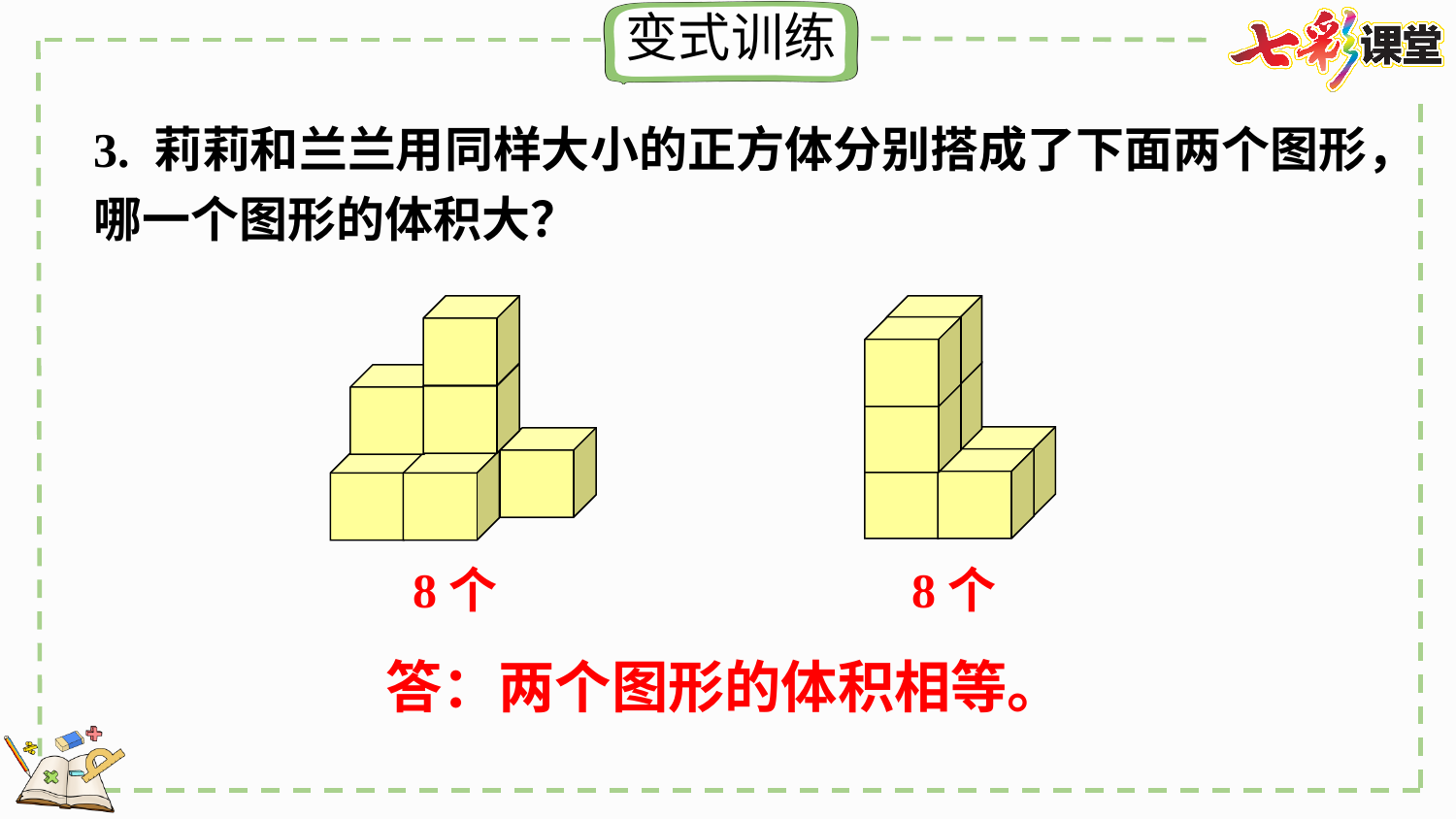

3. 莉莉和兰兰用同样大小的正方体分别搭成了下面两个图形，哪一个图形的体积大？

8个
8个
答：两个图形的体积相等。